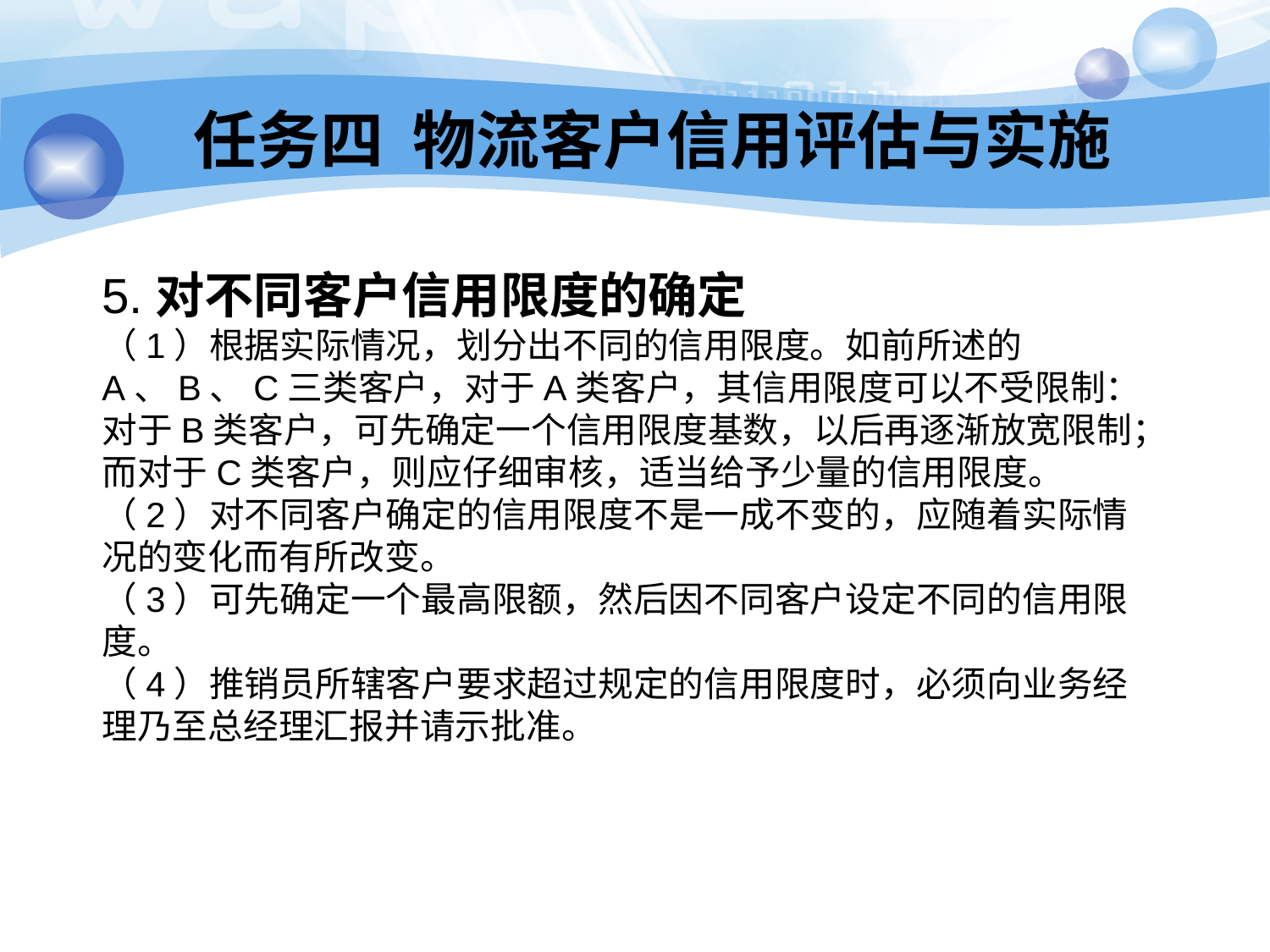

任务四  物流客户信用评估与实施
5.对不同客户信用限度的确定
（1）根据实际情况，划分出不同的信用限度。如前所述的A、B、C三类客户，对于A类客户，其信用限度可以不受限制：对于B类客户，可先确定一个信用限度基数，以后再逐渐放宽限制；而对于C类客户，则应仔细审核，适当给予少量的信用限度。
（2）对不同客户确定的信用限度不是一成不变的，应随着实际情况的变化而有所改变。
（3）可先确定一个最高限额，然后因不同客户设定不同的信用限度。
（4）推销员所辖客户要求超过规定的信用限度时，必须向业务经理乃至总经理汇报并请示批准。